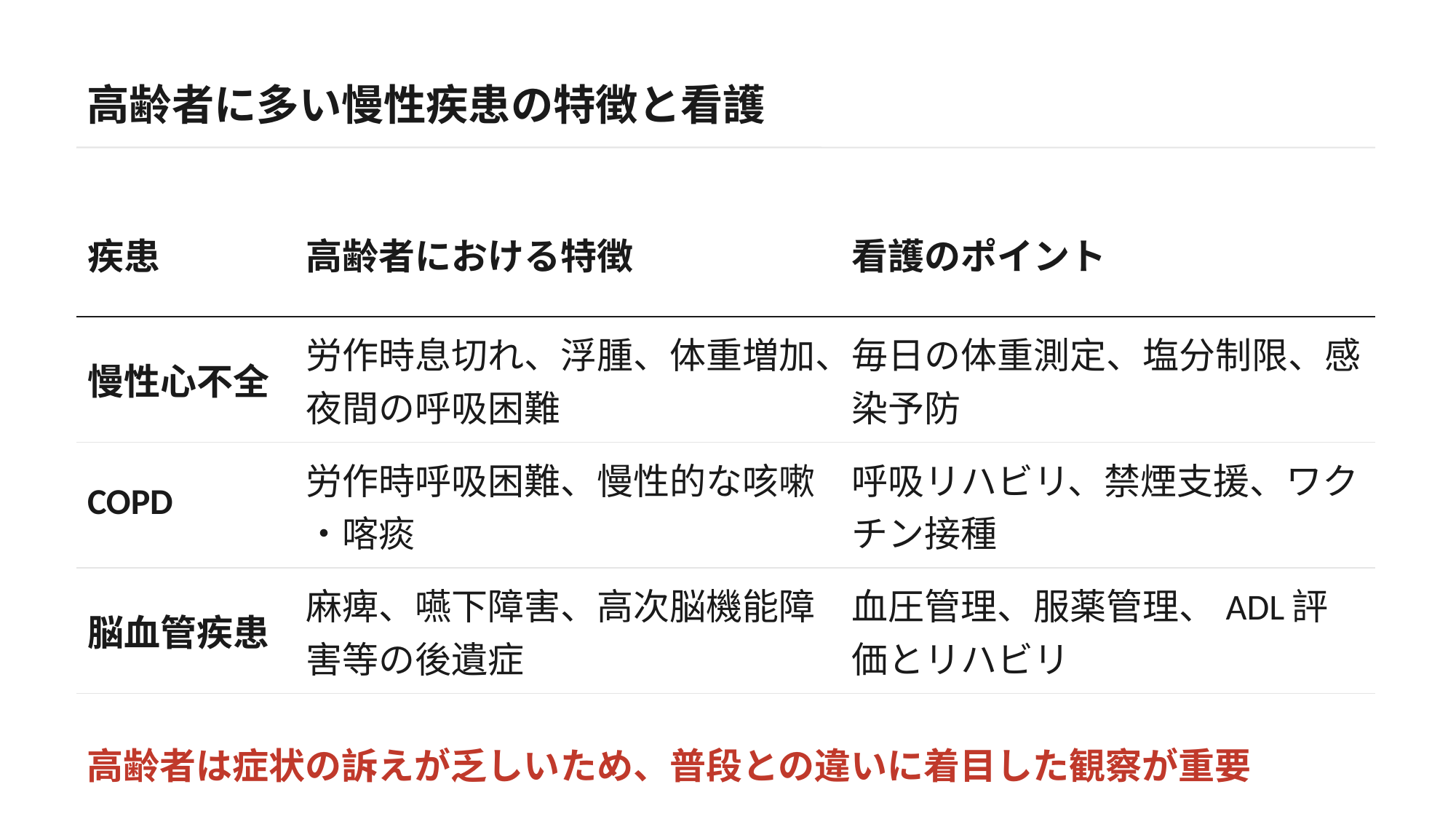

高齢者に多い慢性疾患の特徴と看護

| 疾患 | 高齢者における特徴 | 看護のポイント |
| --- | --- | --- |
| 慢性心不全 | 労作時息切れ、浮腫、体重増加、夜間の呼吸困難 | 毎日の体重測定、塩分制限、感染予防 |
| COPD | 労作時呼吸困難、慢性的な咳嗽・喀痰 | 呼吸リハビリ、禁煙支援、ワクチン接種 |
| 脳血管疾患 | 麻痺、嚥下障害、高次脳機能障害等の後遺症 | 血圧管理、服薬管理、ADL評価とリハビリ |
高齢者は症状の訴えが乏しいため、普段との違いに着目した観察が重要